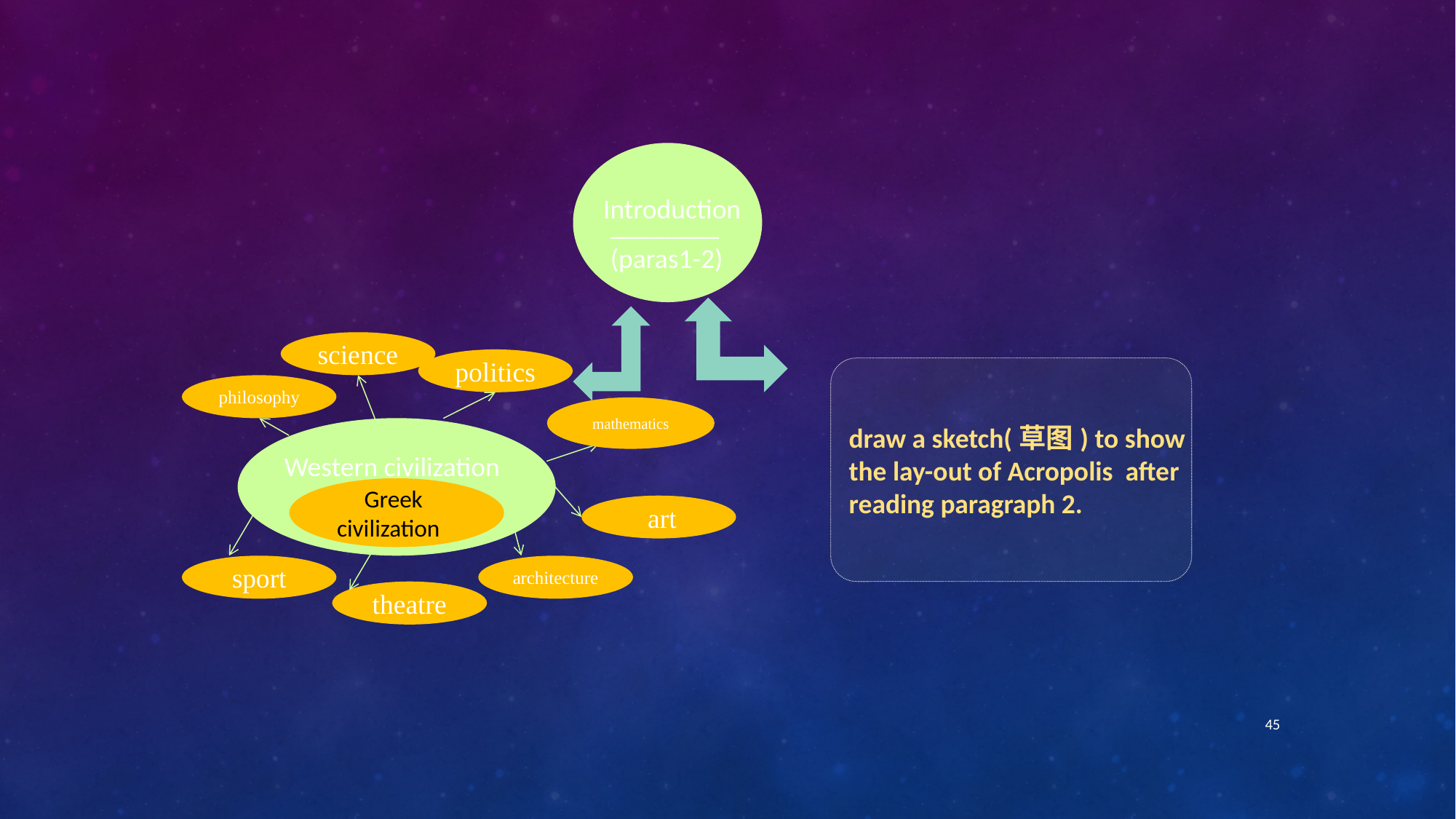

Introduction
________
(paras1-2)

science

politics

philosophy

mathematics

Western civilization
      Greek
 civilization

 art

sport

architecture

theatre

draw a sketch(草图) to show
the lay-out of Acropolis  after
reading paragraph 2.
45